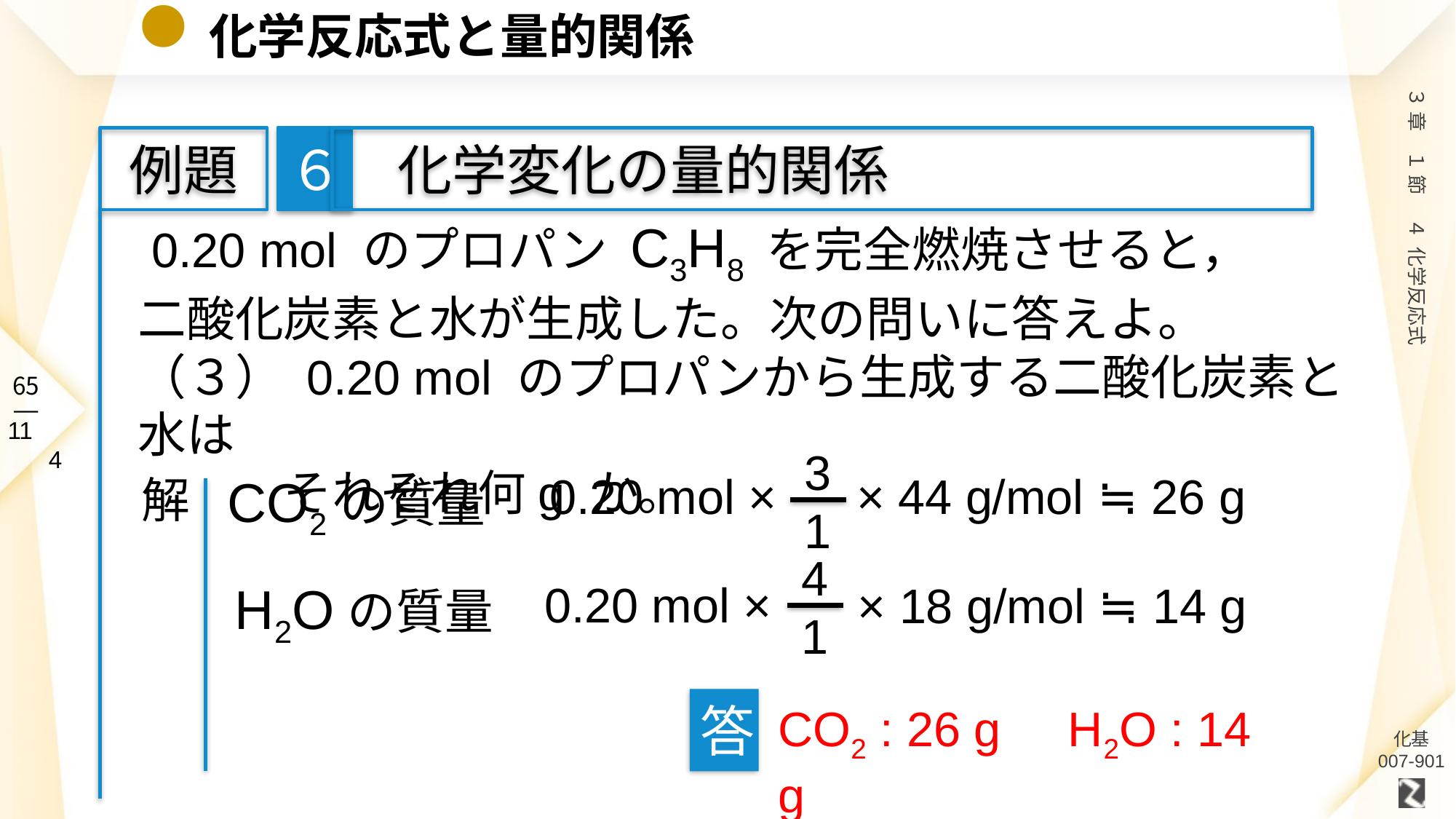

# 化学反応式と量的関係
６
例題
　化学変化の量的関係
 0.20 mol のプロパン C3H8 を完全燃焼させると，
二酸化炭素と水が生成した。次の問いに答えよ。
（３） 0.20 mol のプロパンから生成する二酸化炭素と水は
　　　それぞれ何g か。
3
1
× 44 g/mol ≒ 26 g
0.20 mol ×
CO2の質量
解
4
1
0.20 mol ×
× 18 g/mol ≒ 14 g
H2Oの質量
答
CO2 : 26 g     H2O : 14 g